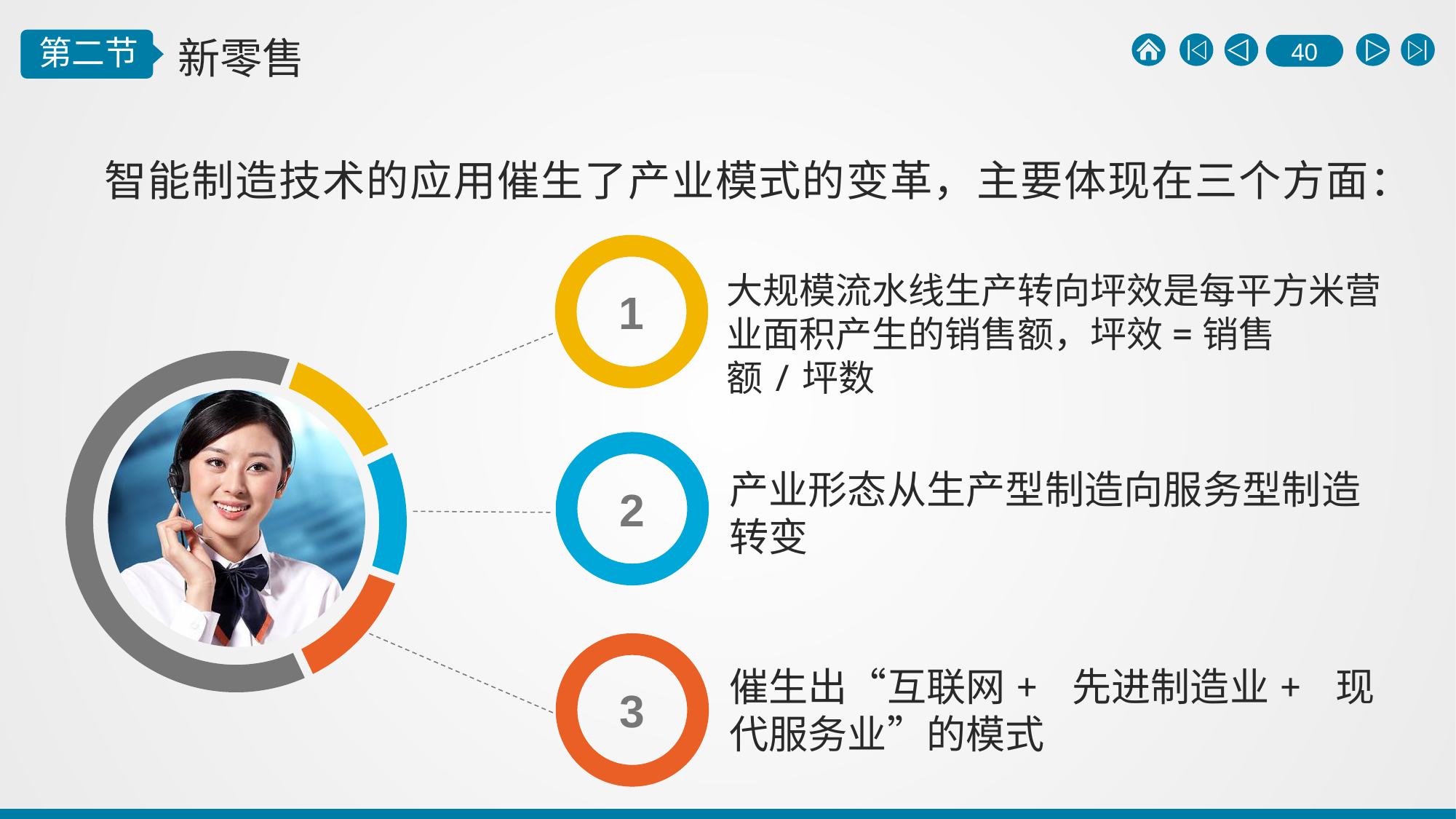

智能制造技术的应用催生了产业模式的变革，主要体现在三个方面：

1
大规模流水线生产转向坪效是每平方米营业面积产生的销售额，坪效=销售额/坪数

2
产业形态从生产型制造向服务型制造转变

3
催生出“互联网+ 先进制造业+ 现代服务业”的模式